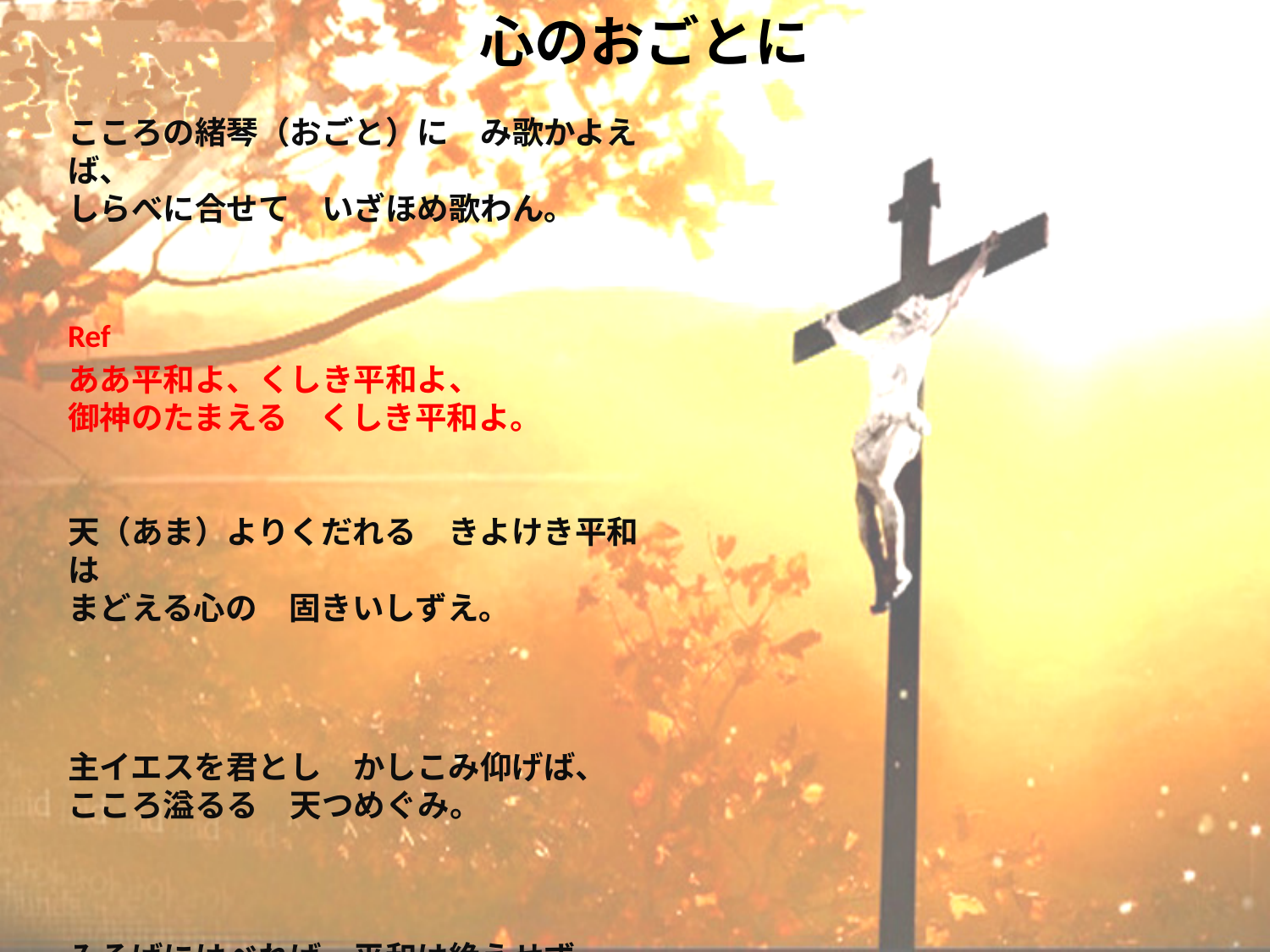

# 心のおごとに
こころの緒琴（おごと）に　み歌かよえば、
しらべに合せて　いざほめ歌わん｡

Ref
ああ平和よ、くしき平和よ、
御神のたまえる　くしき平和よ。
天（あま）よりくだれる　きよけき平和は
まどえる心の　固きいしずえ｡
主イエスを君とし　かしこみ仰げば、
こころ溢るる　天つめぐみ。
みそばにはべれば　平和は絶えせず、
なみかぜさわがじ　こころの海に。